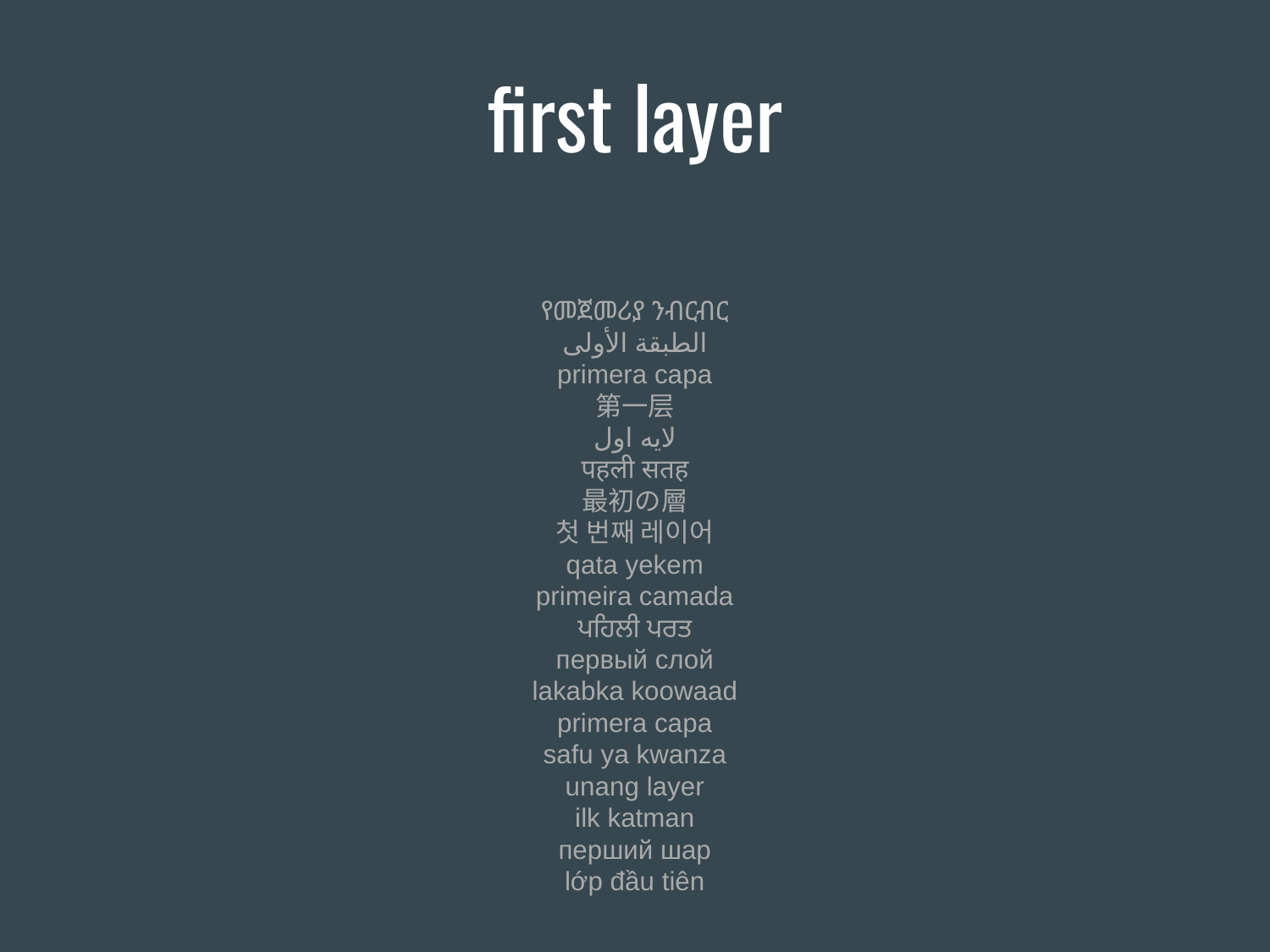

first layer
የመጀመሪያ ንብርብር
الطبقة الأولى
primera capa
第一层
لایه اول
पहली सतह
最初の層
첫 번째 레이어
qata yekem
primeira camada
ਪਹਿਲੀ ਪਰਤ
первый слой
lakabka koowaad
primera capa
safu ya kwanza
unang layer
ilk katman
перший шар
lớp đầu tiên